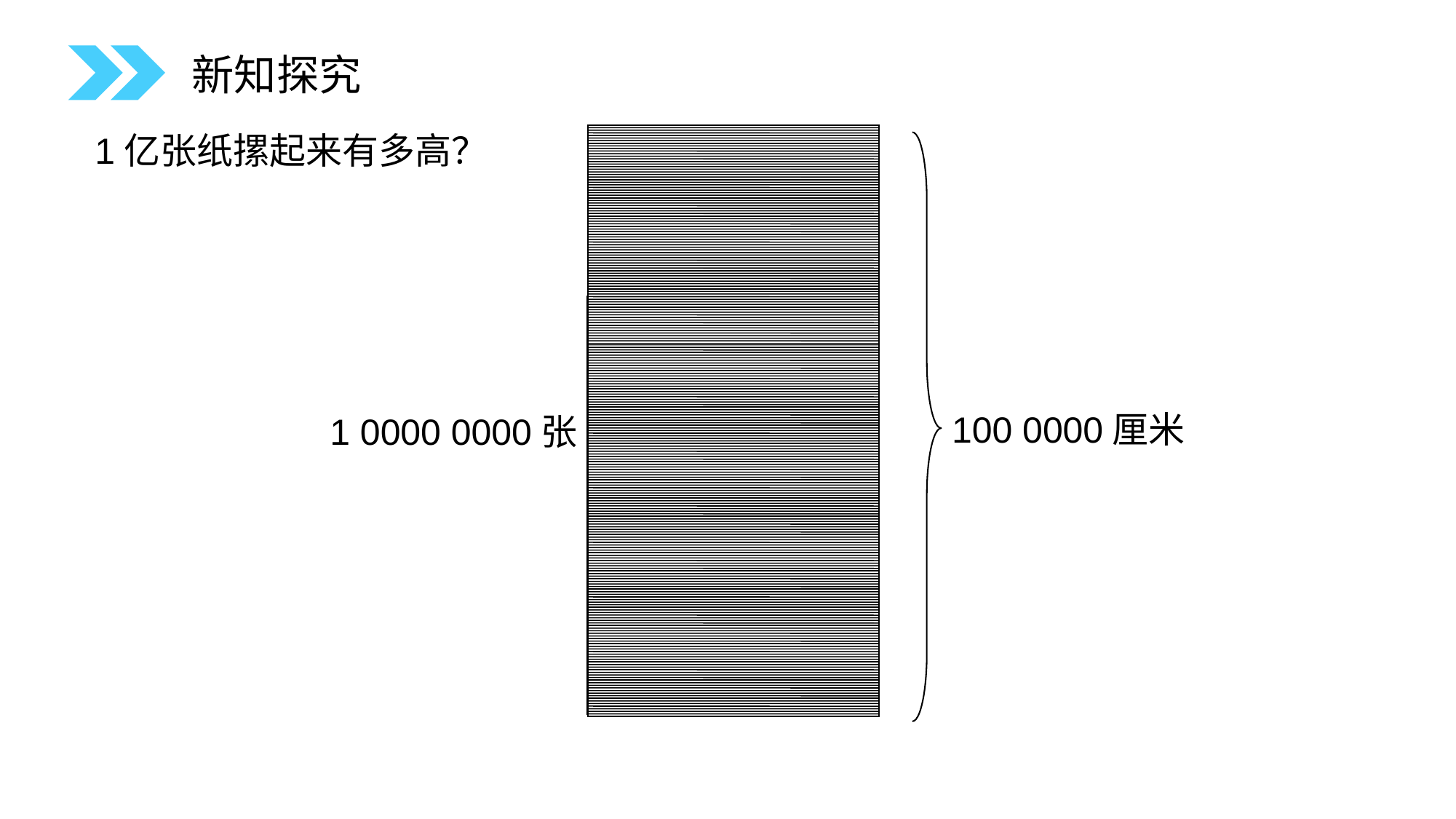

新知探究
1亿张纸摞起来有多高？

100 0000厘米
1 0000 0000张